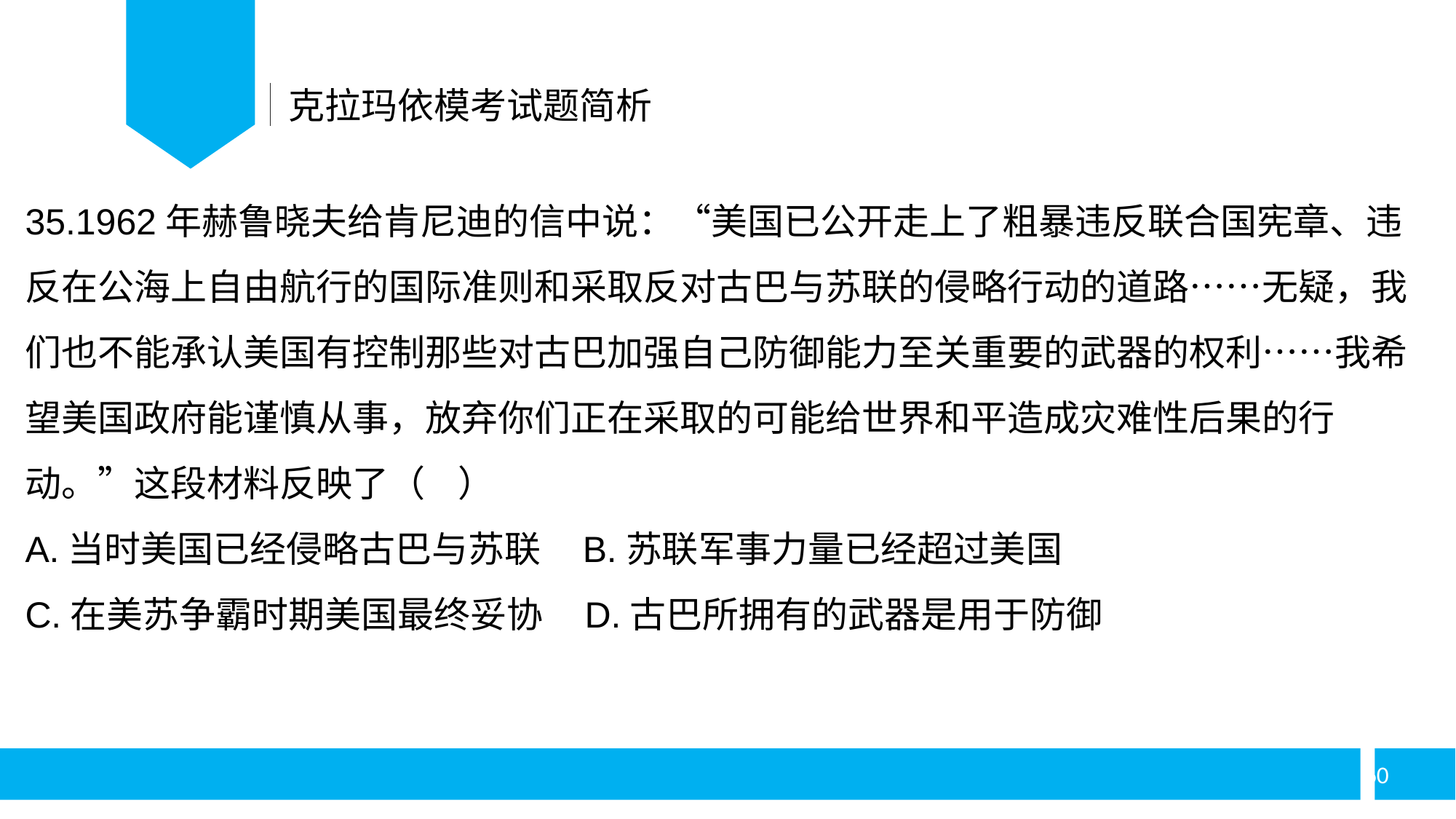

克拉玛依模考试题简析
35.1962年赫鲁晓夫给肯尼迪的信中说：“美国已公开走上了粗暴违反联合国宪章、违反在公海上自由航行的国际准则和采取反对古巴与苏联的侵略行动的道路……无疑，我们也不能承认美国有控制那些对古巴加强自己防御能力至关重要的武器的权利……我希望美国政府能谨慎从事，放弃你们正在采取的可能给世界和平造成灾难性后果的行动。”这段材料反映了（    ）
A.当时美国已经侵略古巴与苏联    B.苏联军事力量已经超过美国
C.在美苏争霸时期美国最终妥协    D.古巴所拥有的武器是用于防御